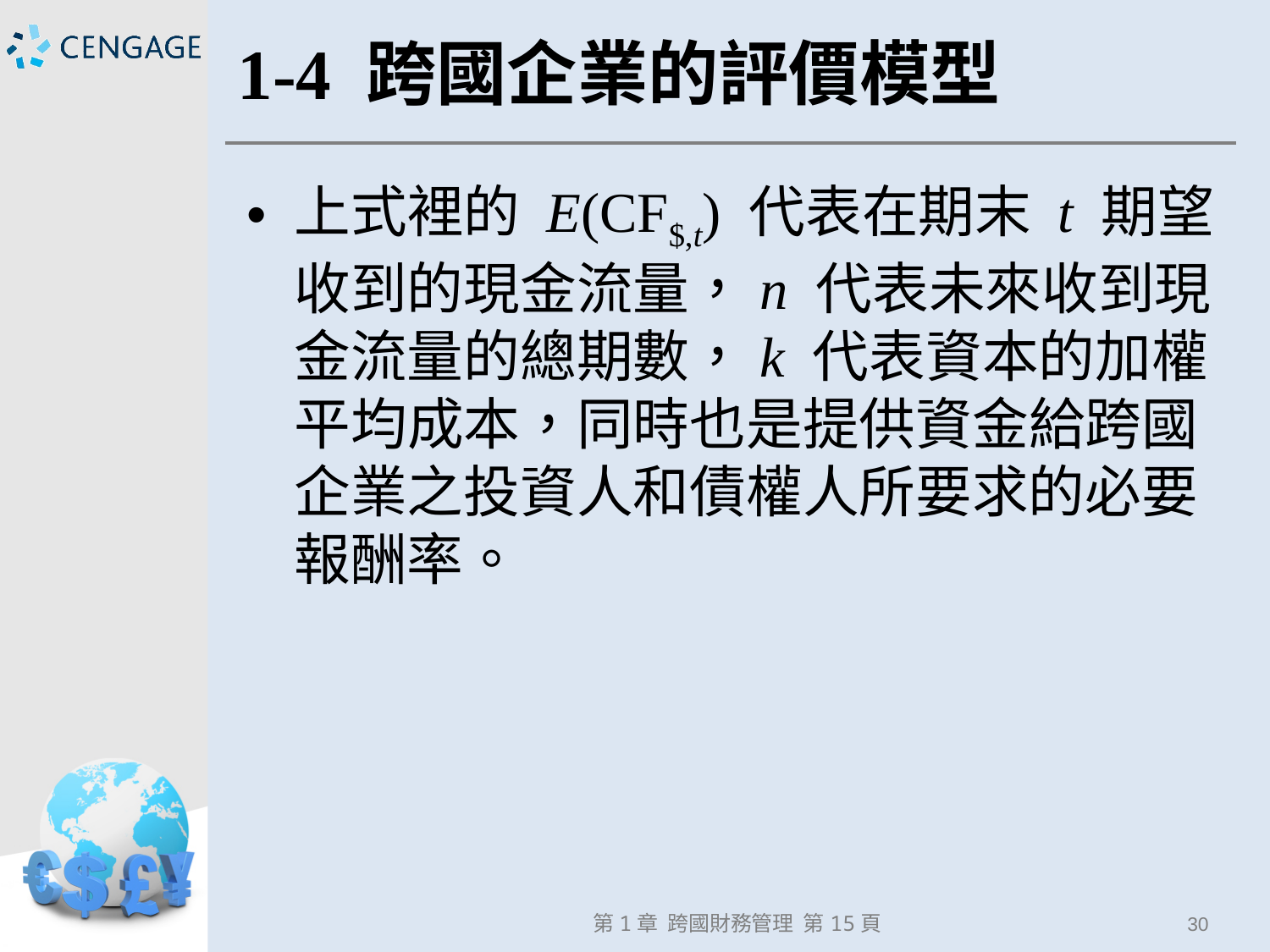

# 1-4 跨國企業的評價模型
上式裡的 E(CF$,t) 代表在期末 t 期望收到的現金流量，n 代表未來收到現金流量的總期數，k 代表資本的加權平均成本，同時也是提供資金給跨國企業之投資人和債權人所要求的必要報酬率。

第1章  跨國財務管理  第15頁
30